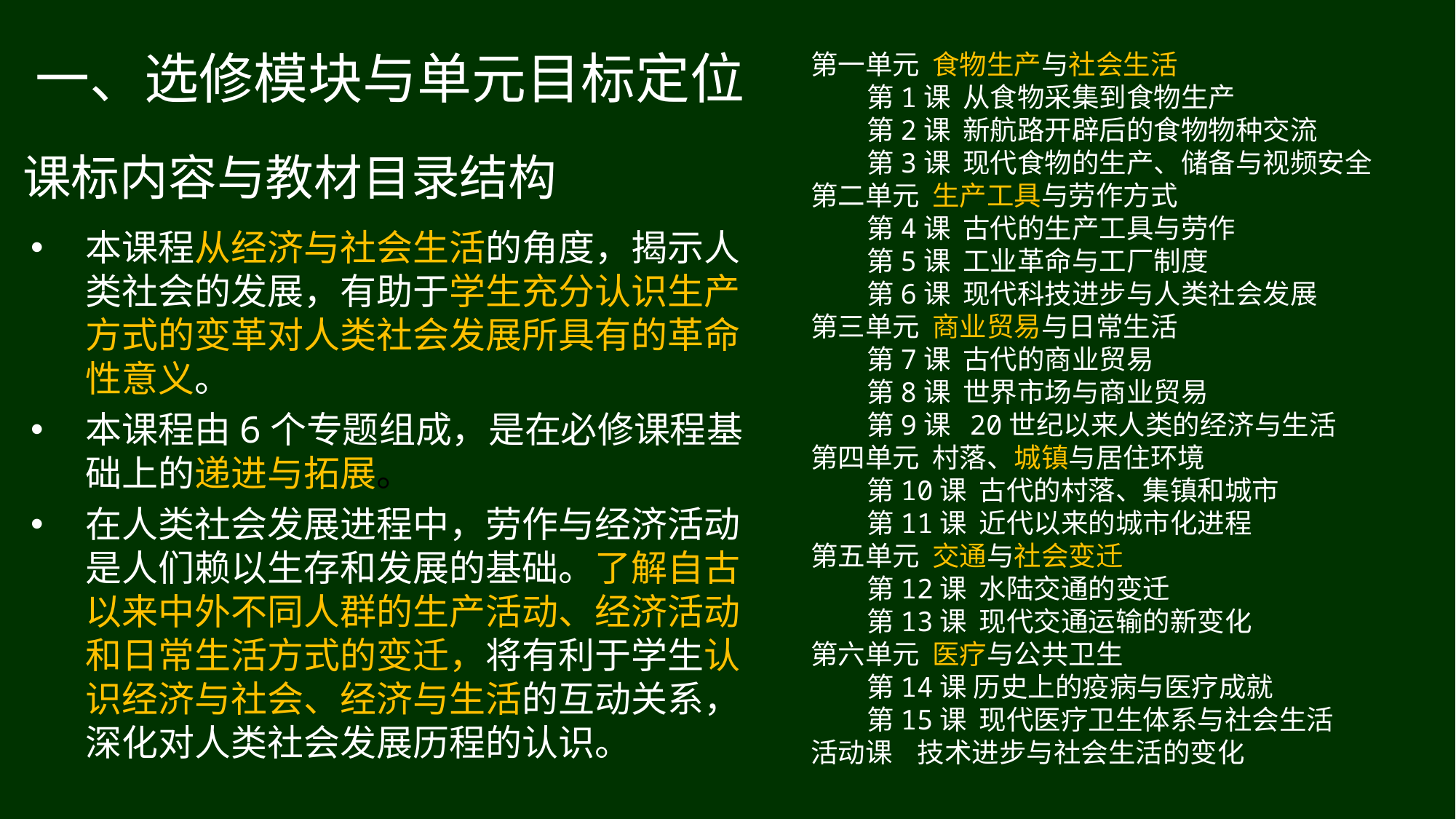

一、选修模块与单元目标定位
第一单元  食物生产与社会生活
        第1课  从食物采集到食物生产
        第2课  新航路开辟后的食物物种交流
        第3课  现代食物的生产、储备与视频安全
第二单元  生产工具与劳作方式
        第4课  古代的生产工具与劳作
        第5课  工业革命与工厂制度
        第6课  现代科技进步与人类社会发展
第三单元  商业贸易与日常生活
        第7课  古代的商业贸易
        第8课  世界市场与商业贸易
        第9课  20世纪以来人类的经济与生活
第四单元  村落、城镇与居住环境
        第10课  古代的村落、集镇和城市
        第11课  近代以来的城市化进程
第五单元  交通与社会变迁
        第12课  水陆交通的变迁
        第13课  现代交通运输的新变化
第六单元  医疗与公共卫生
        第14课 历史上的疫病与医疗成就
        第15课  现代医疗卫生体系与社会生活
活动课    技术进步与社会生活的变化
课标内容与教材目录结构
本课程从经济与社会生活的角度，揭示人类社会的发展，有助于学生充分认识生产方式的变革对人类社会发展所具有的革命性意义。
本课程由6个专题组成，是在必修课程基础上的递进与拓展。
在人类社会发展进程中，劳作与经济活动是人们赖以生存和发展的基础。了解自古以来中外不同人群的生产活动、经济活动和日常生活方式的变迁，将有利于学生认识经济与社会、经济与生活的互动关系，深化对人类社会发展历程的认识。